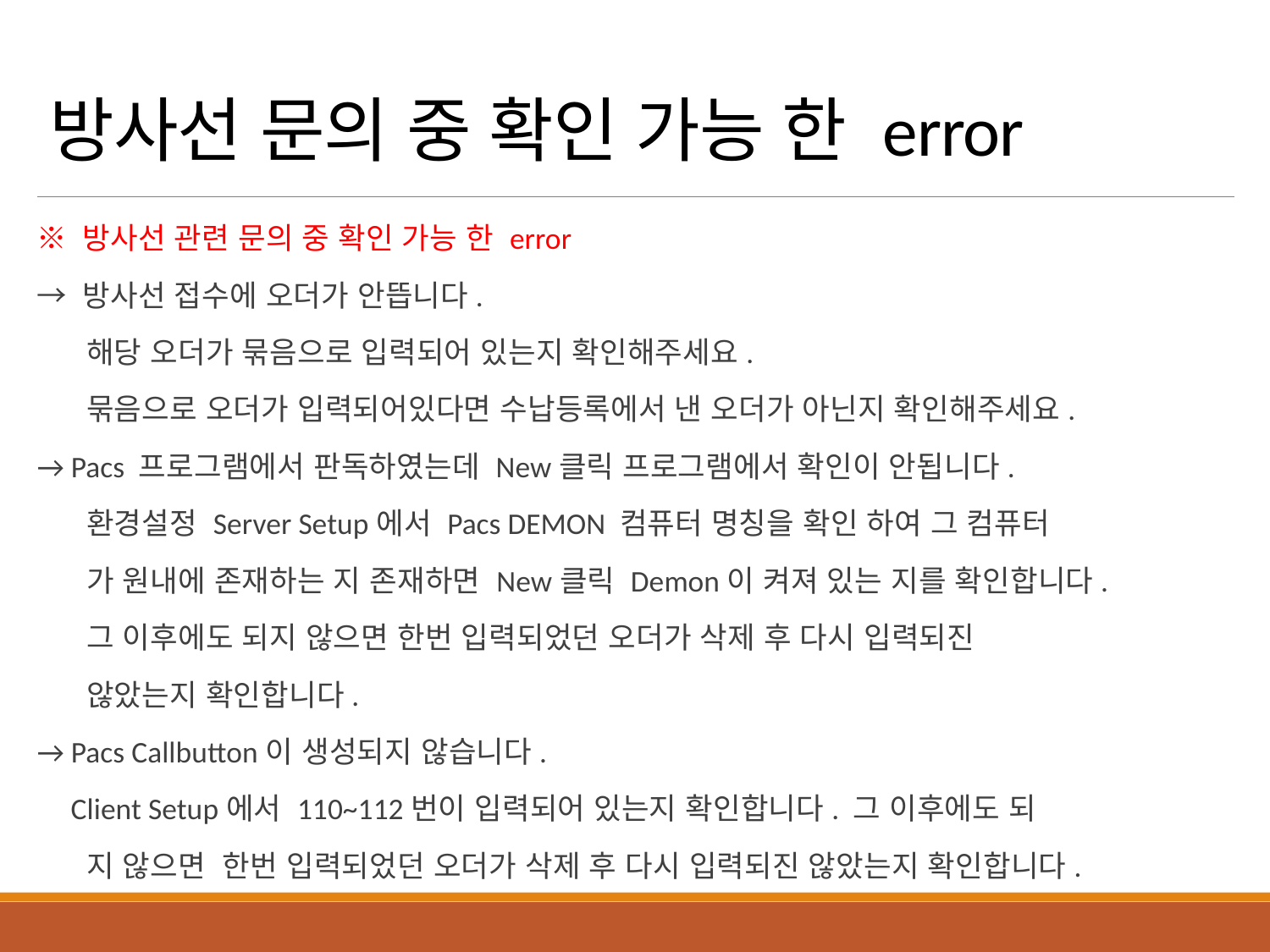

# 방사선 문의 중 확인 가능 한 error
※ 방사선 관련 문의 중 확인 가능 한 error
→ 방사선 접수에 오더가 안뜹니다.
     해당 오더가 묶음으로 입력되어 있는지 확인해주세요.
     묶음으로 오더가 입력되어있다면 수납등록에서 낸 오더가 아닌지 확인해주세요.
→ Pacs 프로그램에서 판독하였는데 New클릭 프로그램에서 확인이 안됩니다.
     환경설정 Server Setup에서 Pacs DEMON 컴퓨터 명칭을 확인 하여 그 컴퓨터
     가 원내에 존재하는 지 존재하면 New클릭 Demon이 켜져 있는 지를 확인합니다.
     그 이후에도 되지 않으면 한번 입력되었던 오더가 삭제 후 다시 입력되진
     않았는지 확인합니다.
→ Pacs Callbutton이 생성되지 않습니다.
     Client Setup에서 110~112번이 입력되어 있는지 확인합니다. 그 이후에도 되
     지 않으면  한번 입력되었던 오더가 삭제 후 다시 입력되진 않았는지 확인합니다.